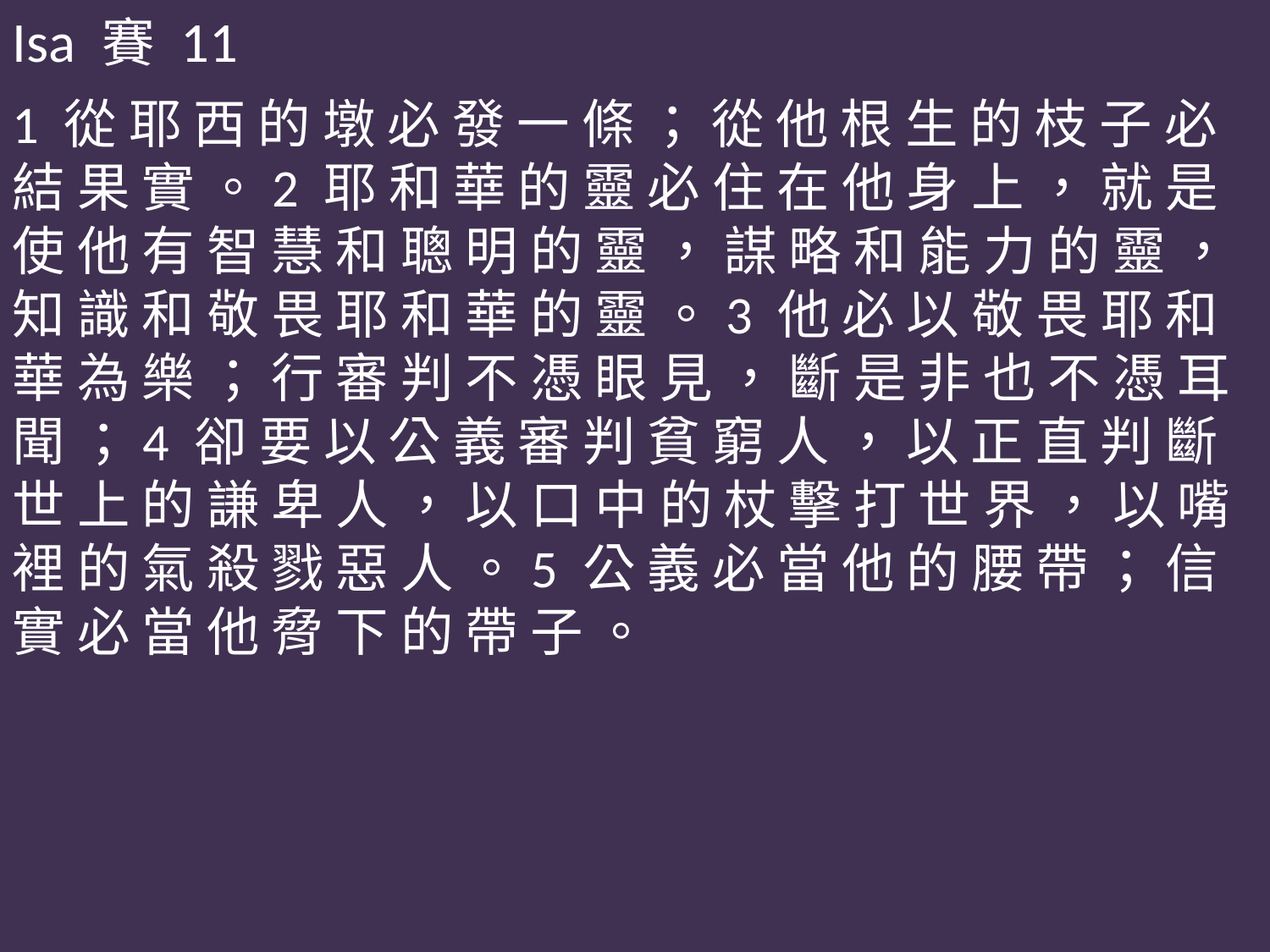

Isa 賽 11
1 從 耶 西 的 墩 必 發 一 條 ； 從 他 根 生 的 枝 子 必 結 果 實 。2 耶 和 華 的 靈 必 住 在 他 身 上 ， 就 是 使 他 有 智 慧 和 聰 明 的 靈 ， 謀 略 和 能 力 的 靈 ， 知 識 和 敬 畏 耶 和 華 的 靈 。3 他 必 以 敬 畏 耶 和 華 為 樂 ； 行 審 判 不 憑 眼 見 ， 斷 是 非 也 不 憑 耳 聞 ；4 卻 要 以 公 義 審 判 貧 窮 人 ， 以 正 直 判 斷 世 上 的 謙 卑 人 ， 以 口 中 的 杖 擊 打 世 界 ， 以 嘴 裡 的 氣 殺 戮 惡 人 。5 公 義 必 當 他 的 腰 帶 ； 信 實 必 當 他 脅 下 的 帶 子 。